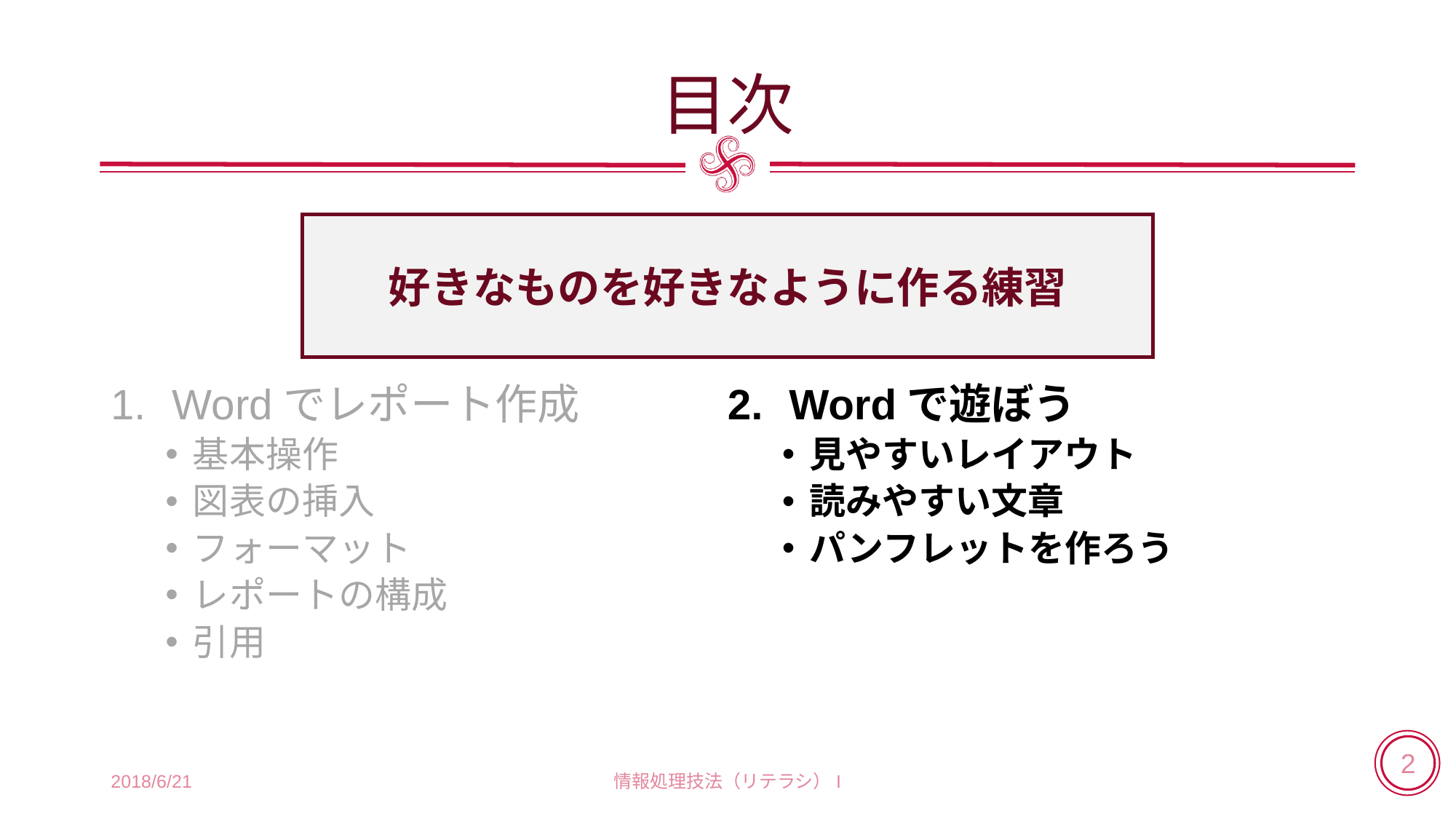

# 目次
好きなものを好きなように作る練習
Wordでレポート作成
基本操作
図表の挿入
フォーマット
レポートの構成
引用

Wordで遊ぼう
見やすいレイアウト
読みやすい文章
パンフレットを作ろう
2018/6/21
情報処理技法（リテラシ）I